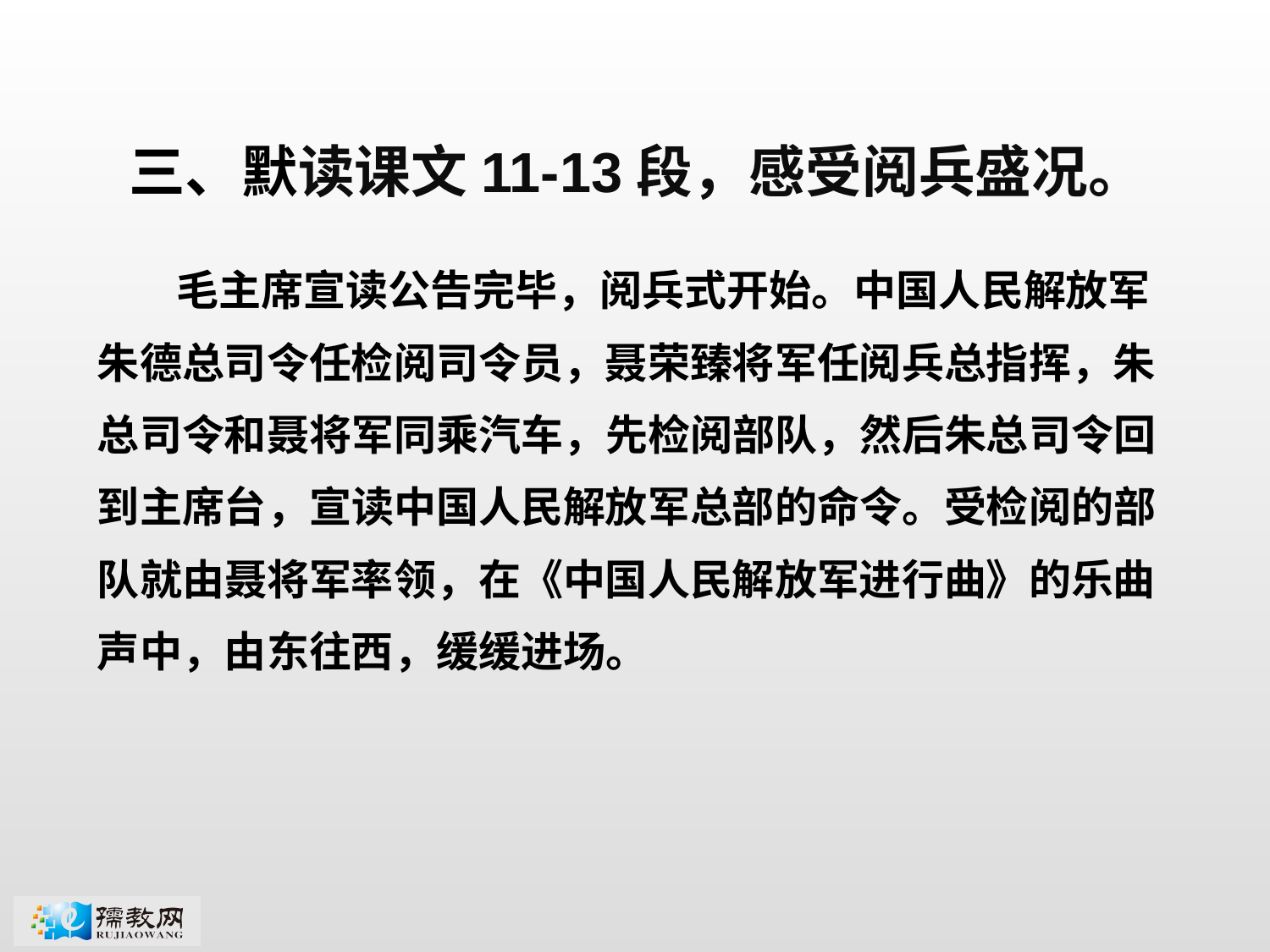

三、默读课文11-13段，感受阅兵盛况。
          毛主席宣读公告完毕，阅兵式开始。中国人民解放军朱德总司令任检阅司令员，聂荣臻将军任阅兵总指挥，朱总司令和聂将军同乘汽车，先检阅部队，然后朱总司令回到主席台，宣读中国人民解放军总部的命令。受检阅的部队就由聂将军率领，在《中国人民解放军进行曲》的乐曲声中，由东往西，缓缓进场。